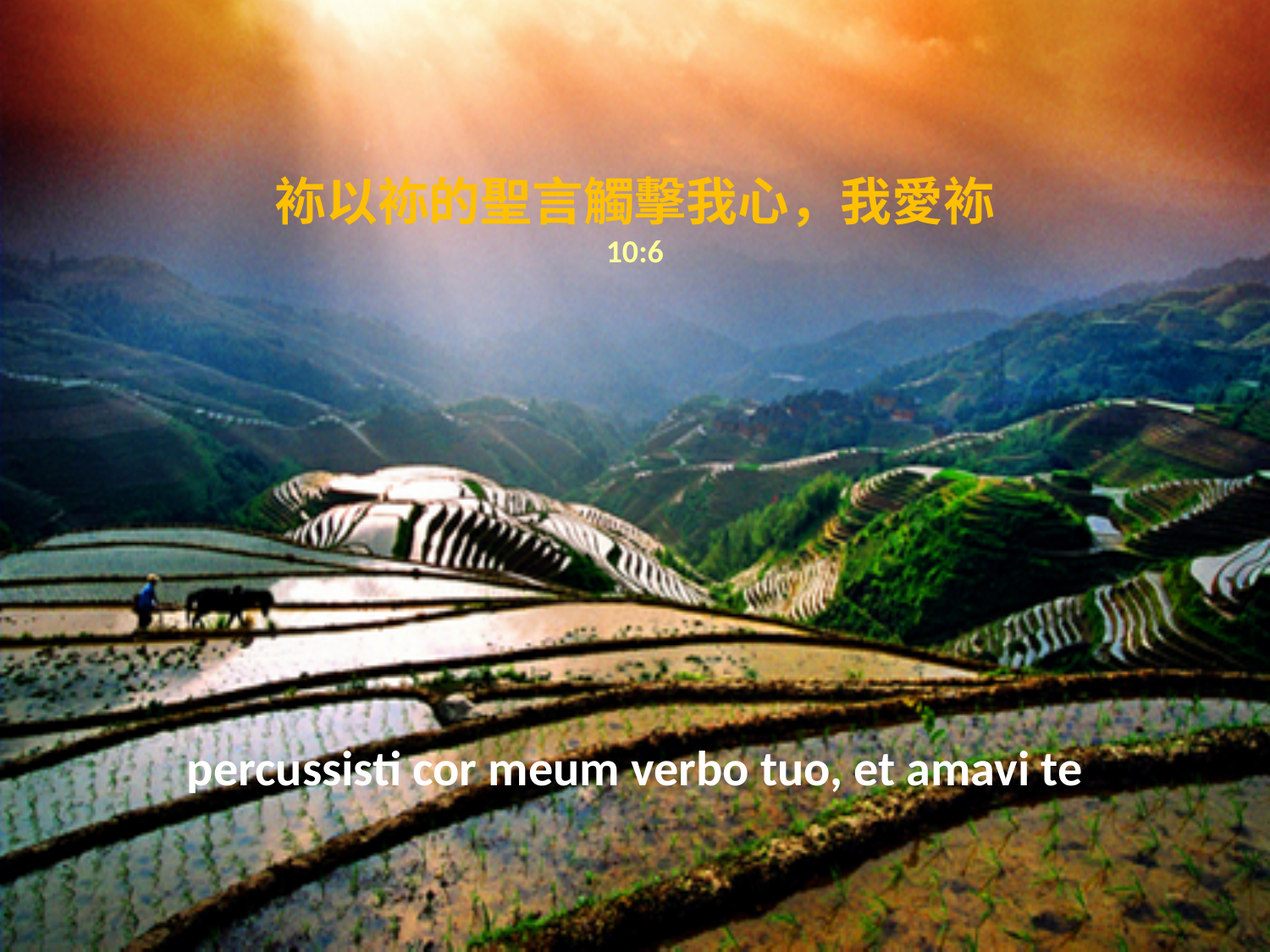

# 袮以袮的聖言觸擊我心，我愛袮 10:6
percussisti cor meum verbo tuo, et amavi te